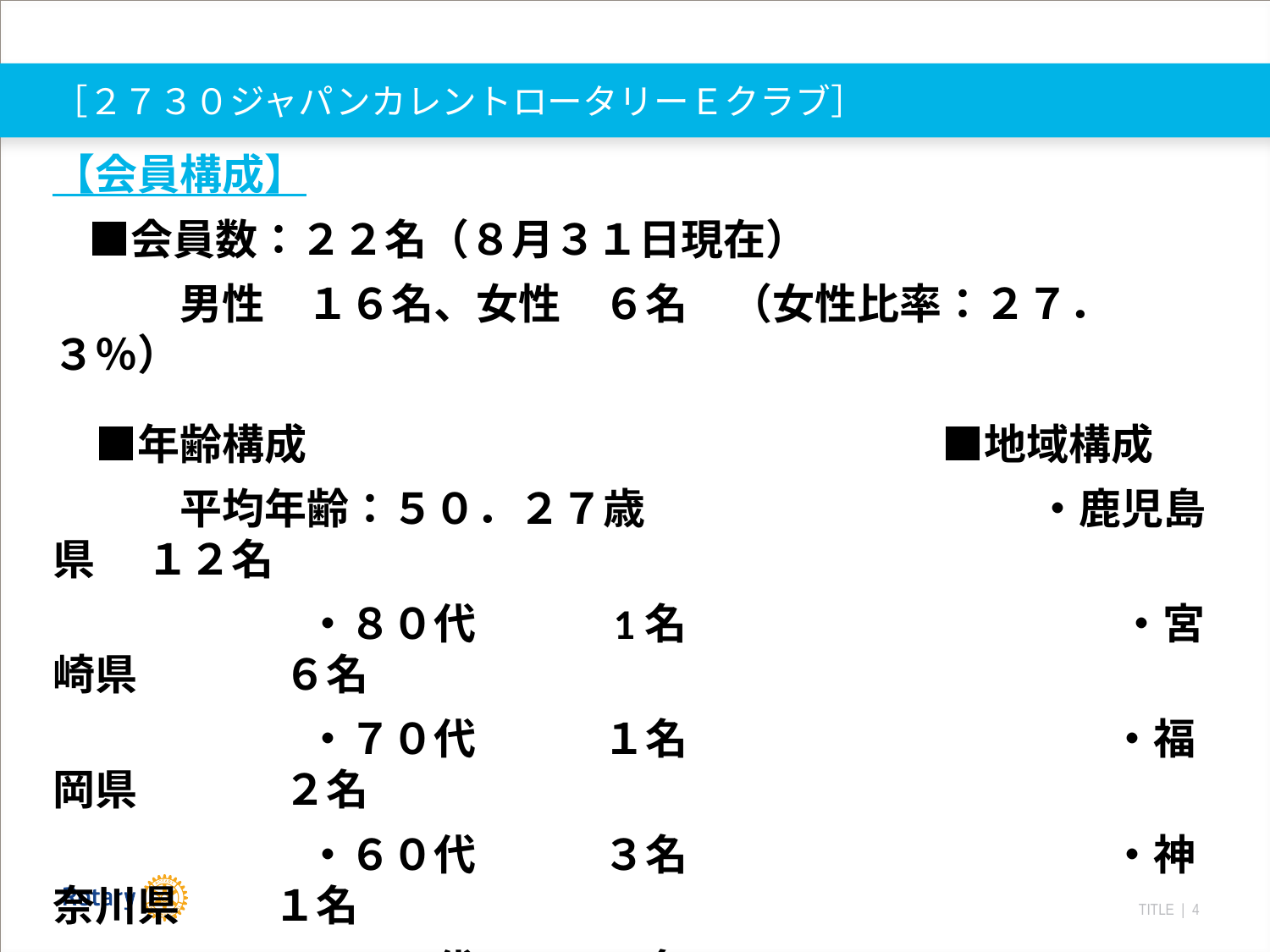

# ［２７３０ジャパンカレントロータリーＥクラブ］
【会員構成】
　■会員数：２２名（８月３１日現在）
　　　男性　１６名、女性　６名　（女性比率：２７．３％）

　■年齢構成　　　　　　　　　　　　　　　■地域構成
　　　平均年齢：５０．２７歳　　 　　　　　　　・鹿児島県　 １２名
　　　　　　・８０代　　　1名　　　 　　　　　　　・宮崎県　　　  ６名
　　　　　　・７０代　　　１名　　　　　　　　　　・福岡県　　　  ２名
　　　　　　・６０代　　　３名　　　　　　　　　　・神奈川県　　 １名
　　　　　　・５０代　　　３名　　　　　　　　　　・フィリピン　　 １名
　　　　　　・４０代　　１３名
　　　　　　・３０代　　　１名